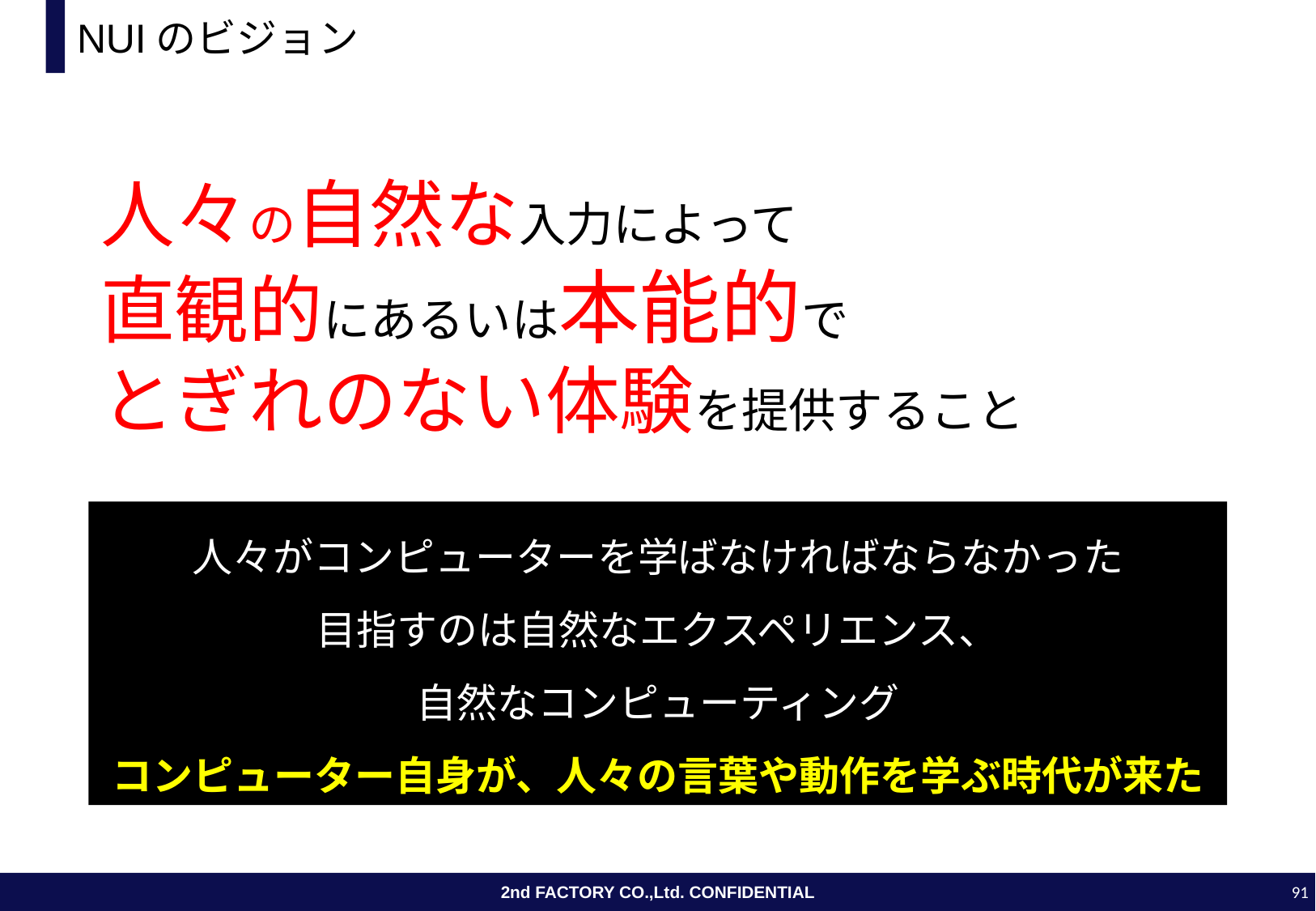

# NUIのビジョン
人々の自然な入力によって
直観的にあるいは本能的で
とぎれのない体験を提供すること
人々がコンピューターを学ばなければならなかった
目指すのは自然なエクスペリエンス、
自然なコンピューティング
コンピューター自身が、人々の言葉や動作を学ぶ時代が来た